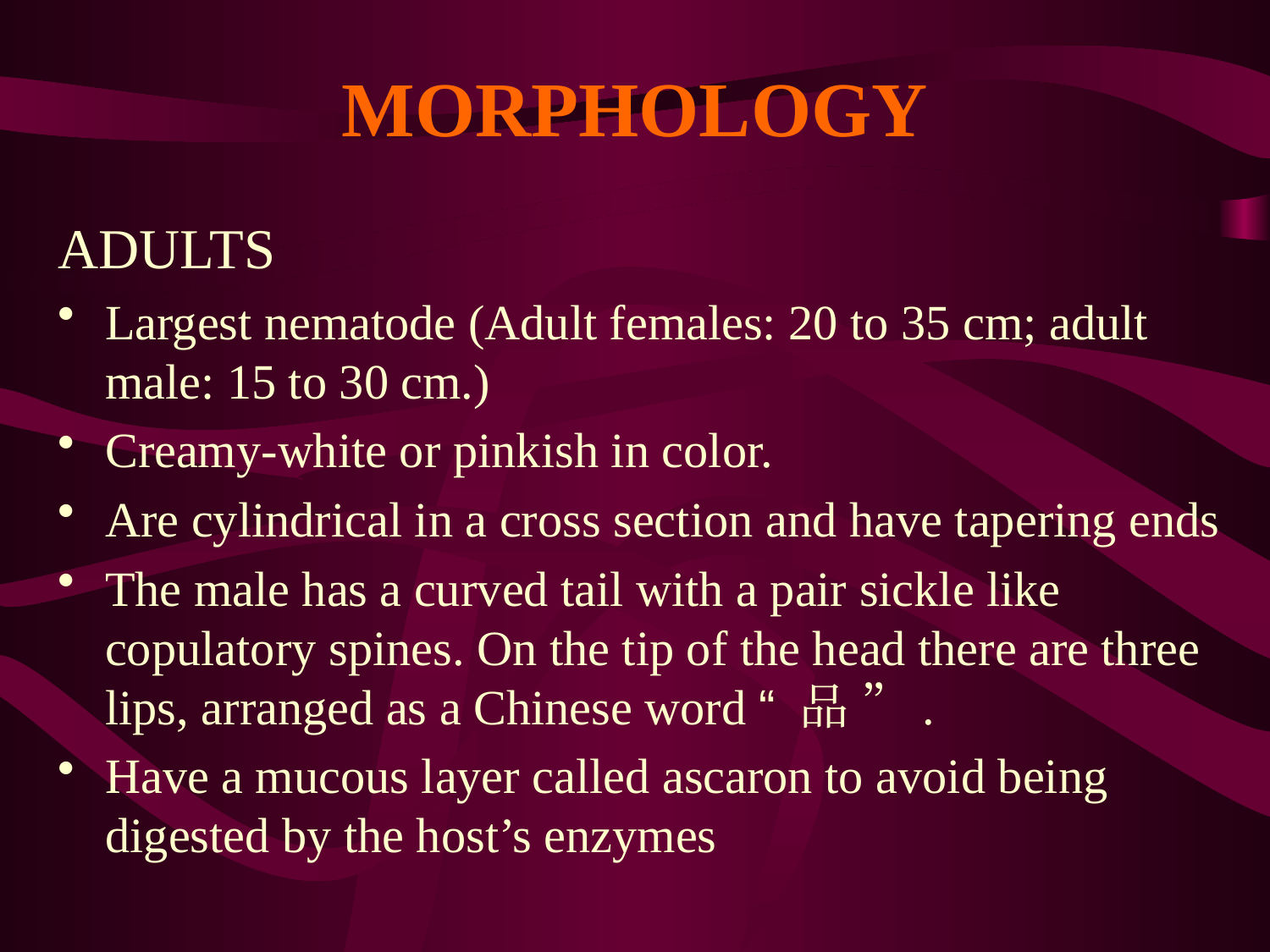

# MORPHOLOGY
ADULTS
Largest nematode (Adult females: 20 to 35 cm; adult male: 15 to 30 cm.)
Creamy-white or pinkish in color.
Are cylindrical in a cross section and have tapering ends
The male has a curved tail with a pair sickle like copulatory spines. On the tip of the head there are three lips, arranged as a Chinese word “ 品 ”.
Have a mucous layer called ascaron to avoid being digested by the host’s enzymes